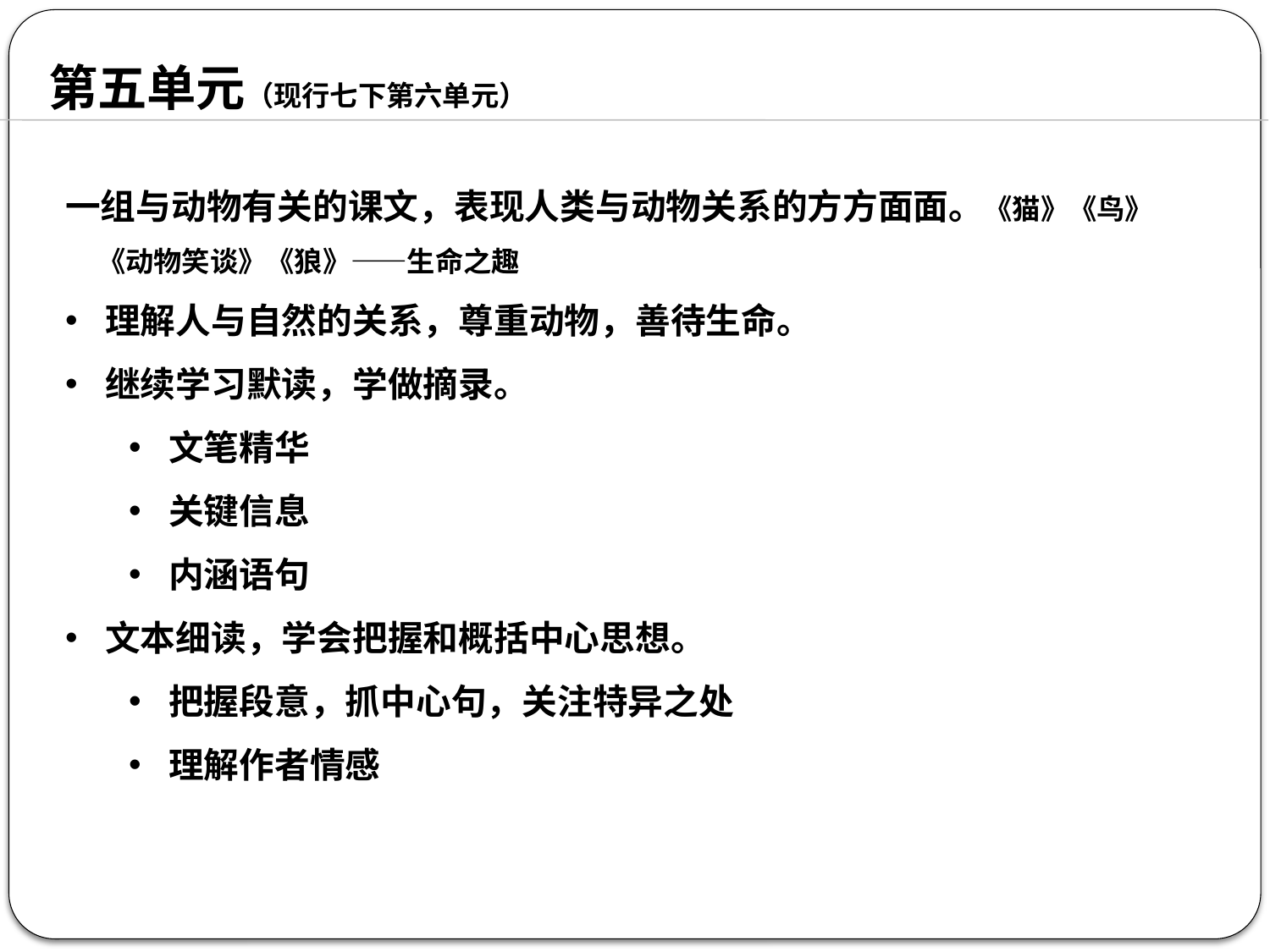

第五单元（现行七下第六单元）

一组与动物有关的课文，表现人类与动物关系的方方面面。《猫》《鸟》
    《动物笑谈》《狼》——生命之趣
理解人与自然的关系，尊重动物，善待生命。
继续学习默读，学做摘录。
文笔精华
关键信息
内涵语句
文本细读，学会把握和概括中心思想。
把握段意，抓中心句，关注特异之处
理解作者情感